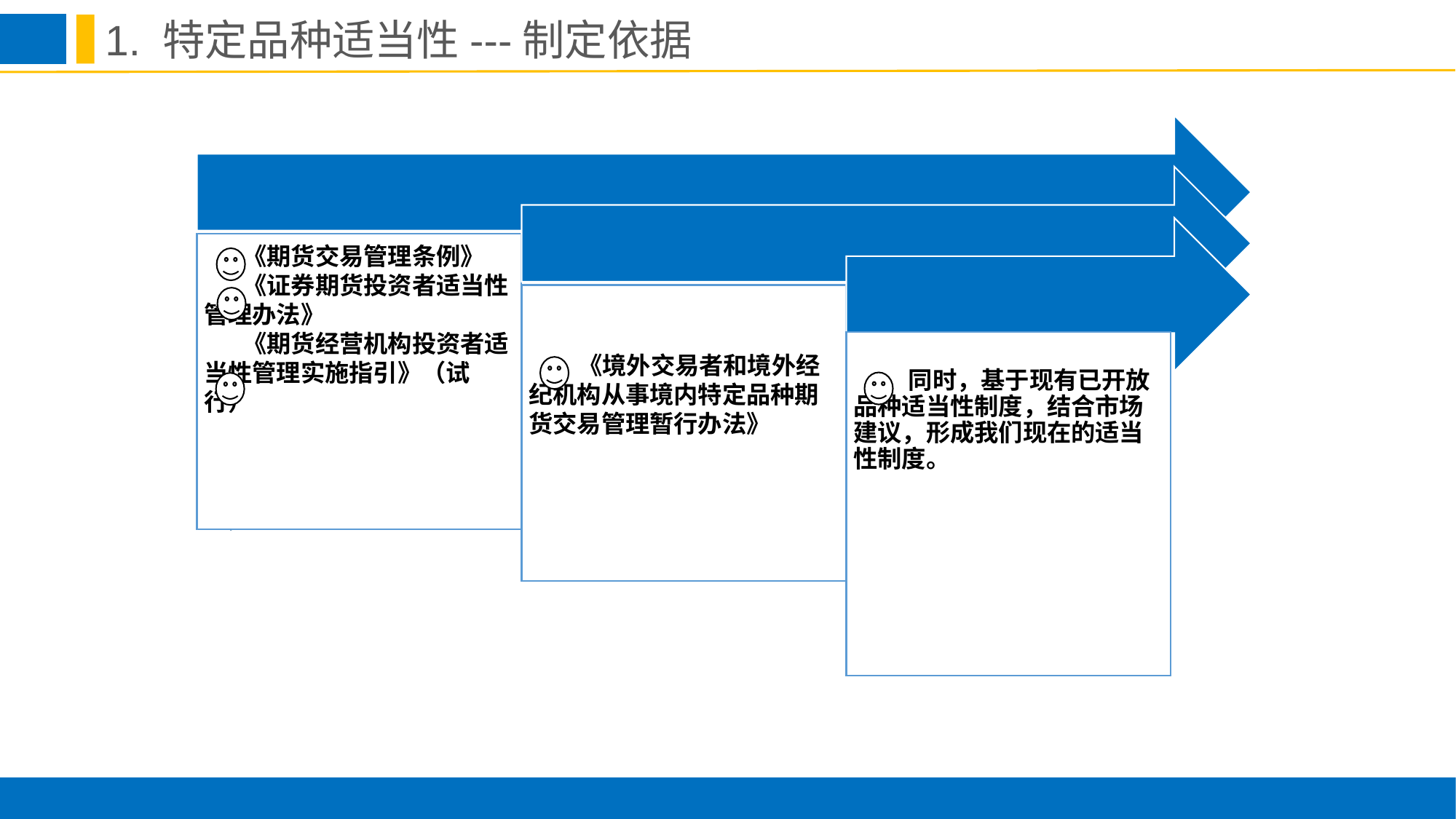

1. 特定品种适当性---制定依据

      《期货交易管理条例》
      《证券期货投资者适当性管理办法》
      《期货经营机构投资者适当性管理实施指引》（试行）

        《境外交易者和境外经纪机构从事境内特定品种期货交易管理暂行办法》

         同时，基于现有已开放品种适当性制度，结合市场建议，形成我们现在的适当性制度。